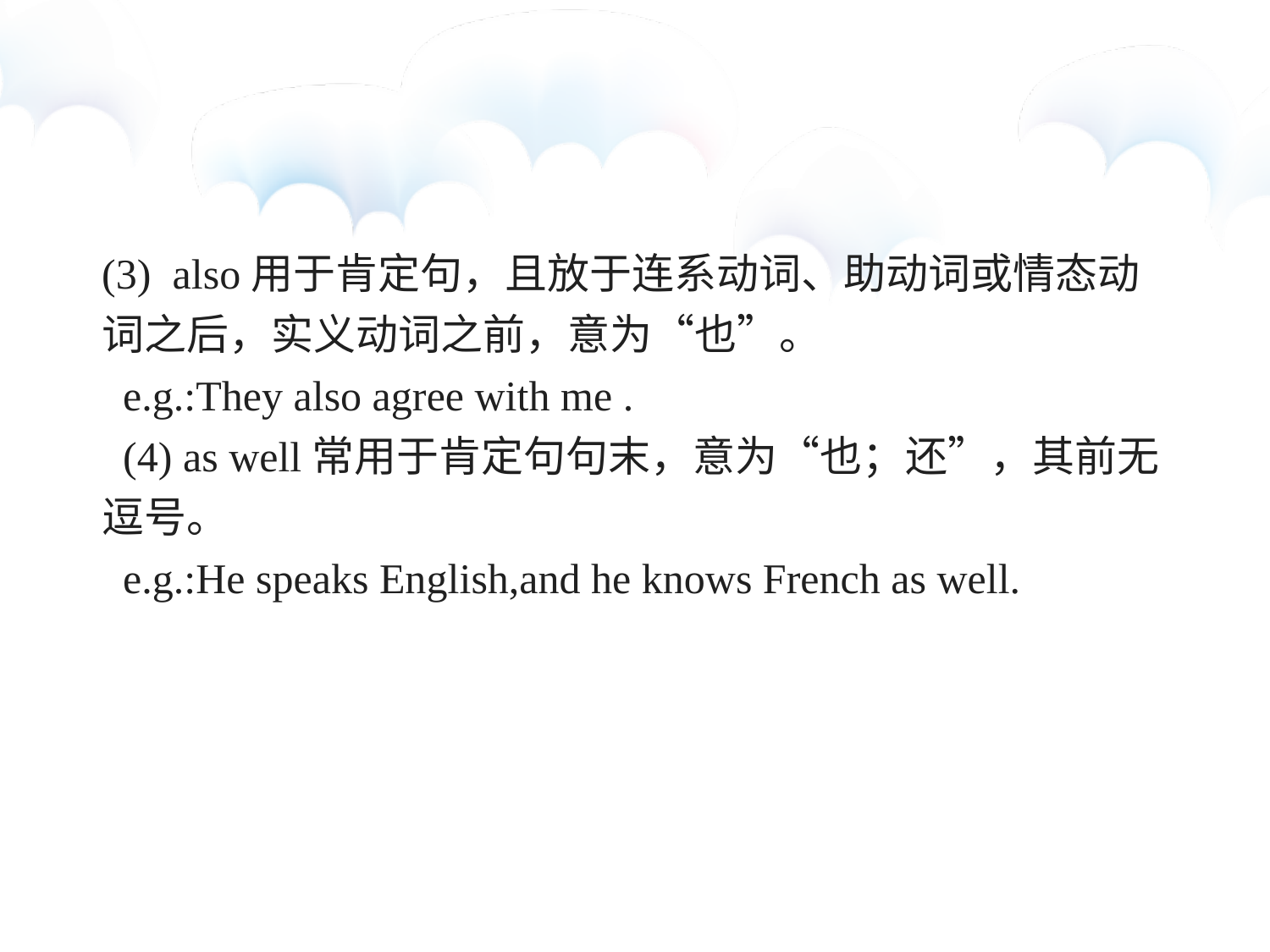

(3)  also用于肯定句，且放于连系动词、助动词或情态动词之后，实义动词之前，意为“也”。
  e.g.:They also agree with me .
  (4) as well常用于肯定句句末，意为“也；还”，其前无逗号。
  e.g.:He speaks English,and he knows French as well.